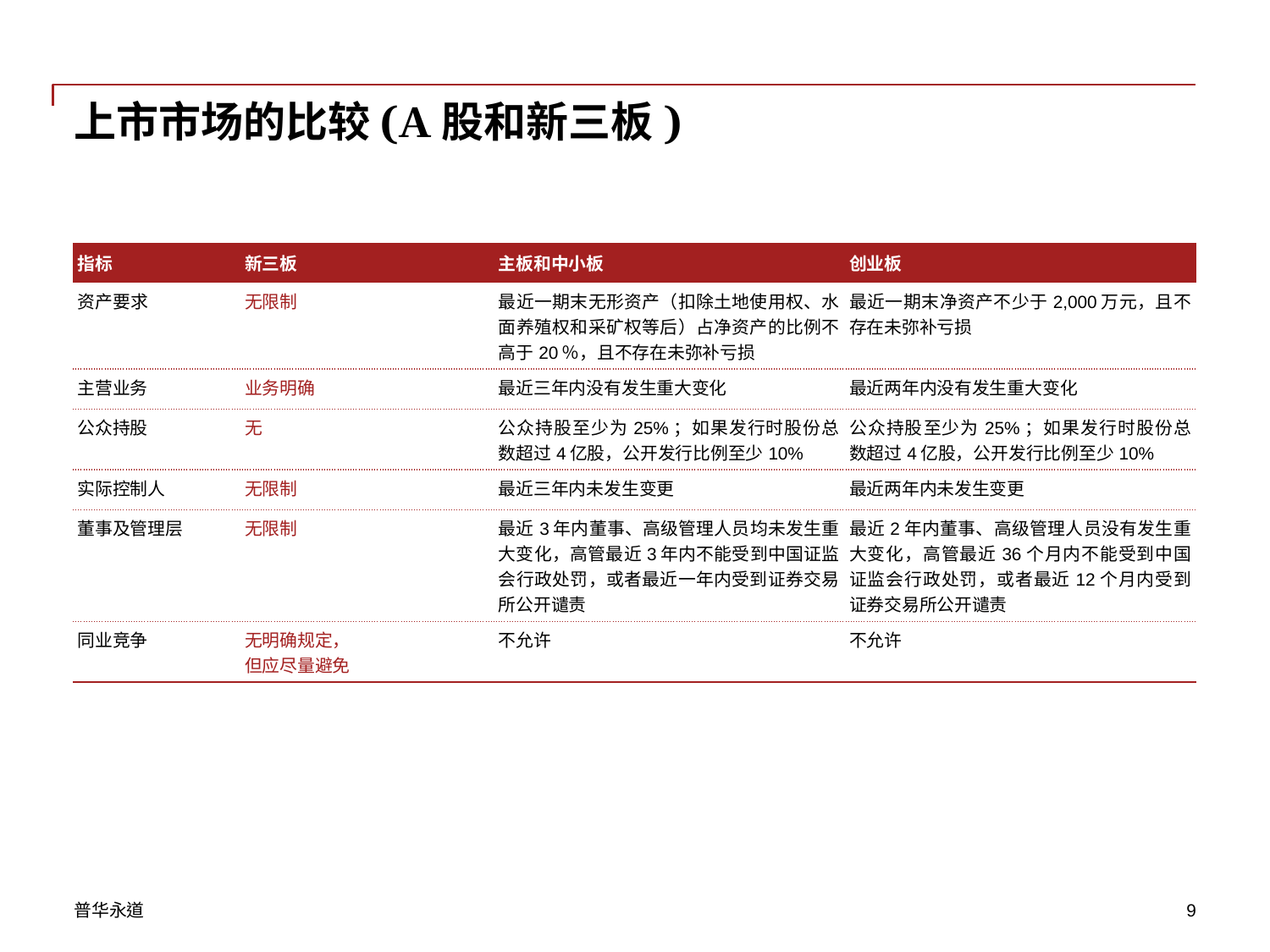

# 上市市场的比较(A股和新三板)
| 指标 | 新三板 | 主板和中小板 | 创业板 |
| --- | --- | --- | --- |
| 资产要求 | 无限制 | 最近一期末无形资产（扣除土地使用权、水面养殖权和采矿权等后）占净资产的比例不高于20％，且不存在未弥补亏损 | 最近一期末净资产不少于2,000万元，且不存在未弥补亏损 |
| 主营业务 | 业务明确 | 最近三年内没有发生重大变化 | 最近两年内没有发生重大变化 |
| 公众持股 | 无 | 公众持股至少为25%；如果发行时股份总数超过4亿股，公开发行比例至少10% | 公众持股至少为25%；如果发行时股份总数超过4亿股，公开发行比例至少10% |
| 实际控制人 | 无限制 | 最近三年内未发生变更 | 最近两年内未发生变更 |
| 董事及管理层 | 无限制 | 最近3年内董事、高级管理人员均未发生重大变化，高管最近3年内不能受到中国证监会行政处罚，或者最近一年内受到证券交易所公开谴责 | 最近2年内董事、高级管理人员没有发生重大变化，高管最近36个月内不能受到中国证监会行政处罚，或者最近12个月内受到证券交易所公开谴责 |
| 同业竞争 | 无明确规定， 但应尽量避免 | 不允许 | 不允许 |
9